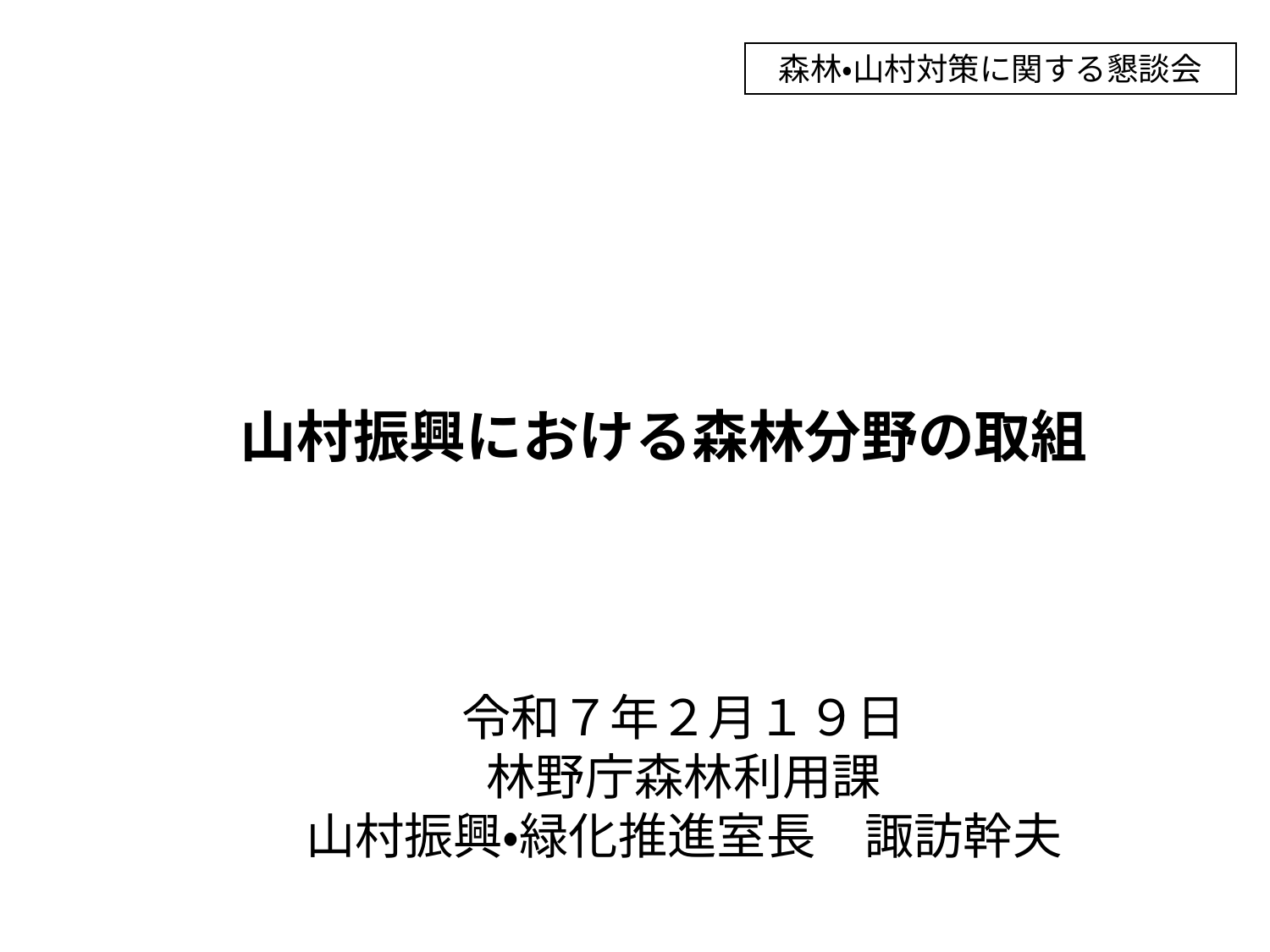

森林・山村対策に関する懇談会
山村振興における森林分野の取組
令和７年２月１９日
林野庁森林利用課
山村振興・緑化推進室長　諏訪幹夫